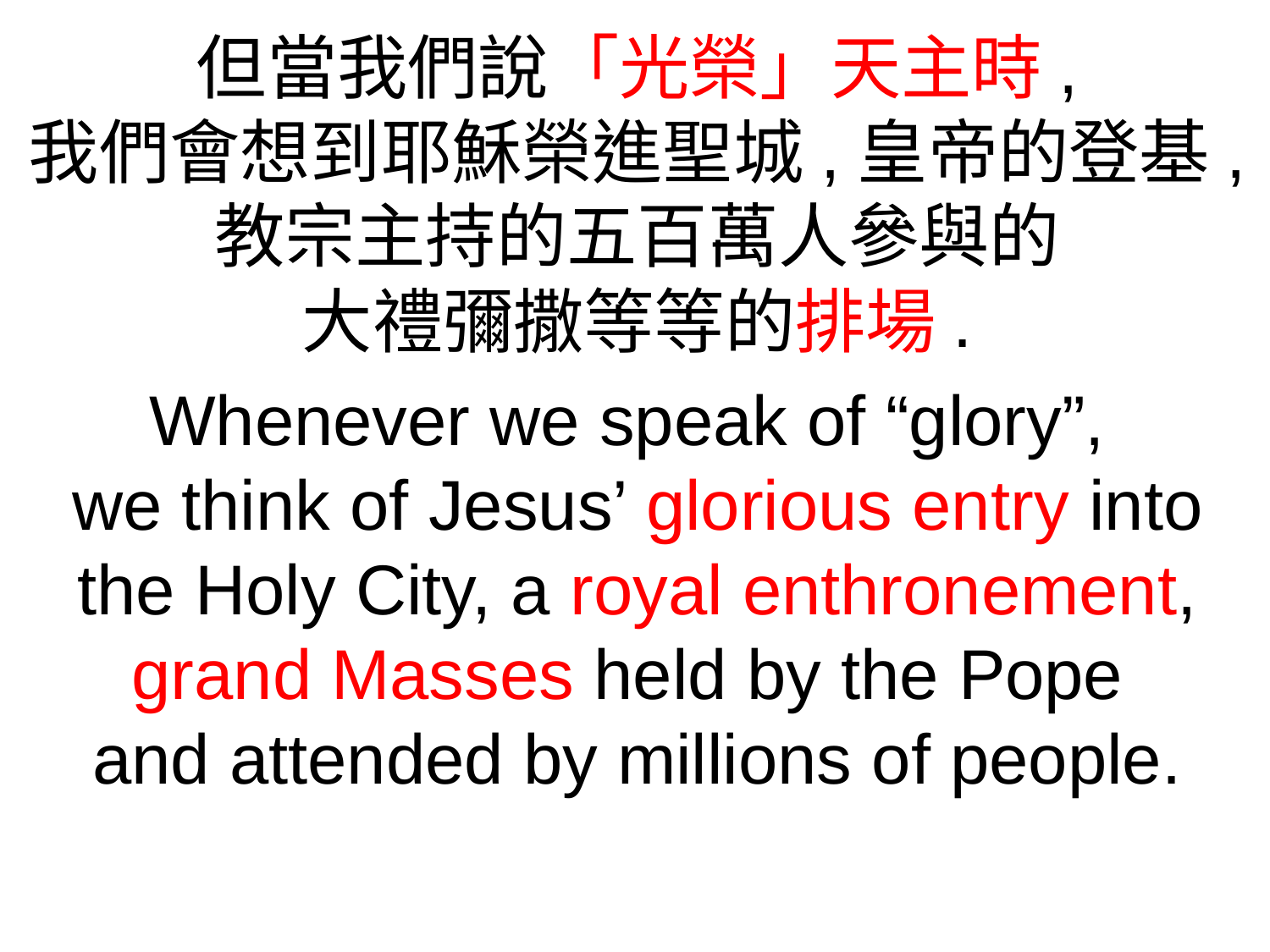

但當我們說「光榮」天主時,
我們會想到耶穌榮進聖城,皇帝的登基,
教宗主持的五百萬人參與的
大禮彌撒等等的排場.
Whenever we speak of “glory”,
we think of Jesus’ glorious entry into the Holy City, a royal enthronement, grand Masses held by the Pope
and attended by millions of people.